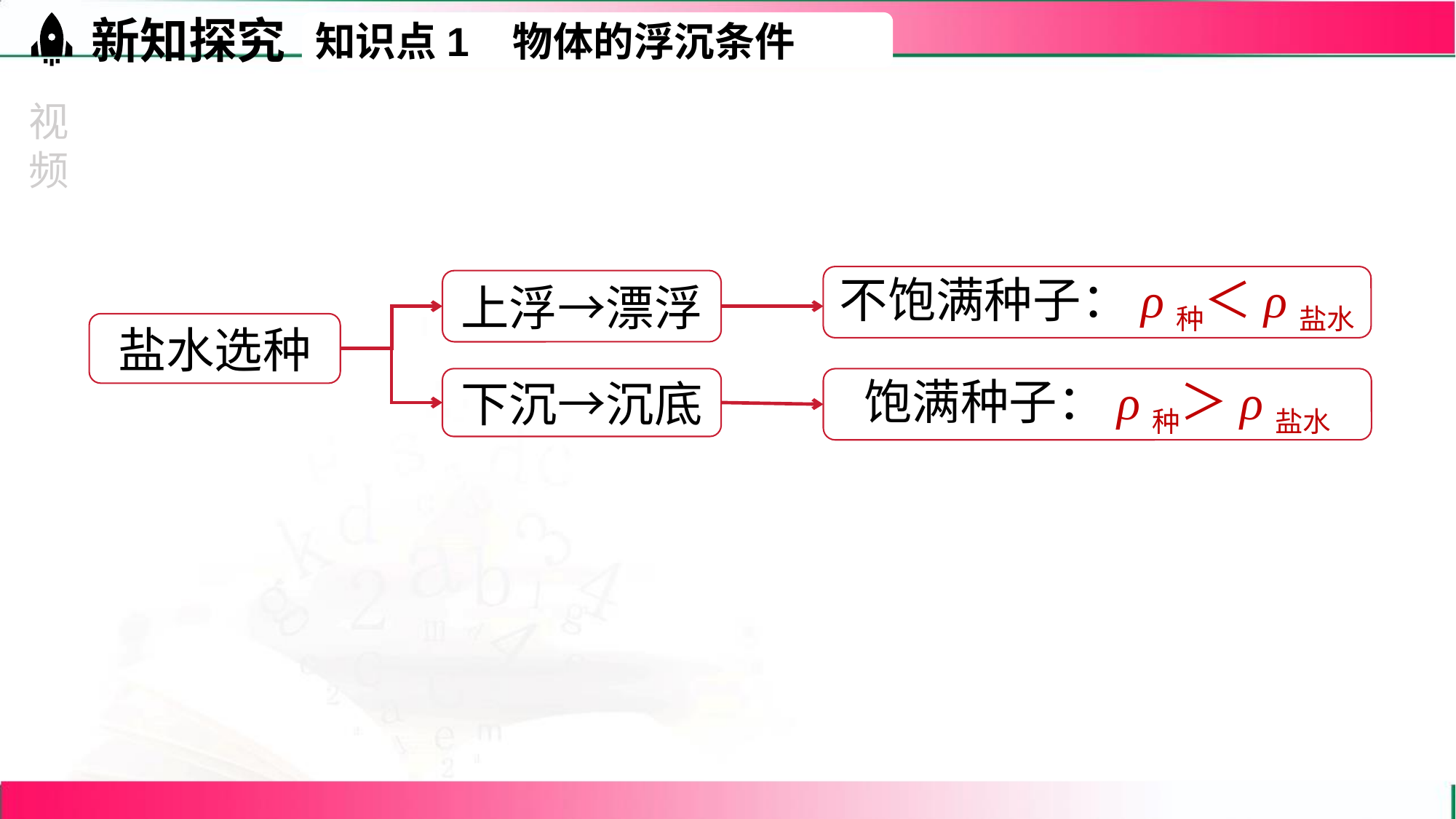

新知探究

知识点1   物体的浮沉条件
视频
不饱满种子：ρ种＜ρ盐水
上浮→漂浮
盐水选种
下沉→沉底
饱满种子：ρ种＞ρ盐水